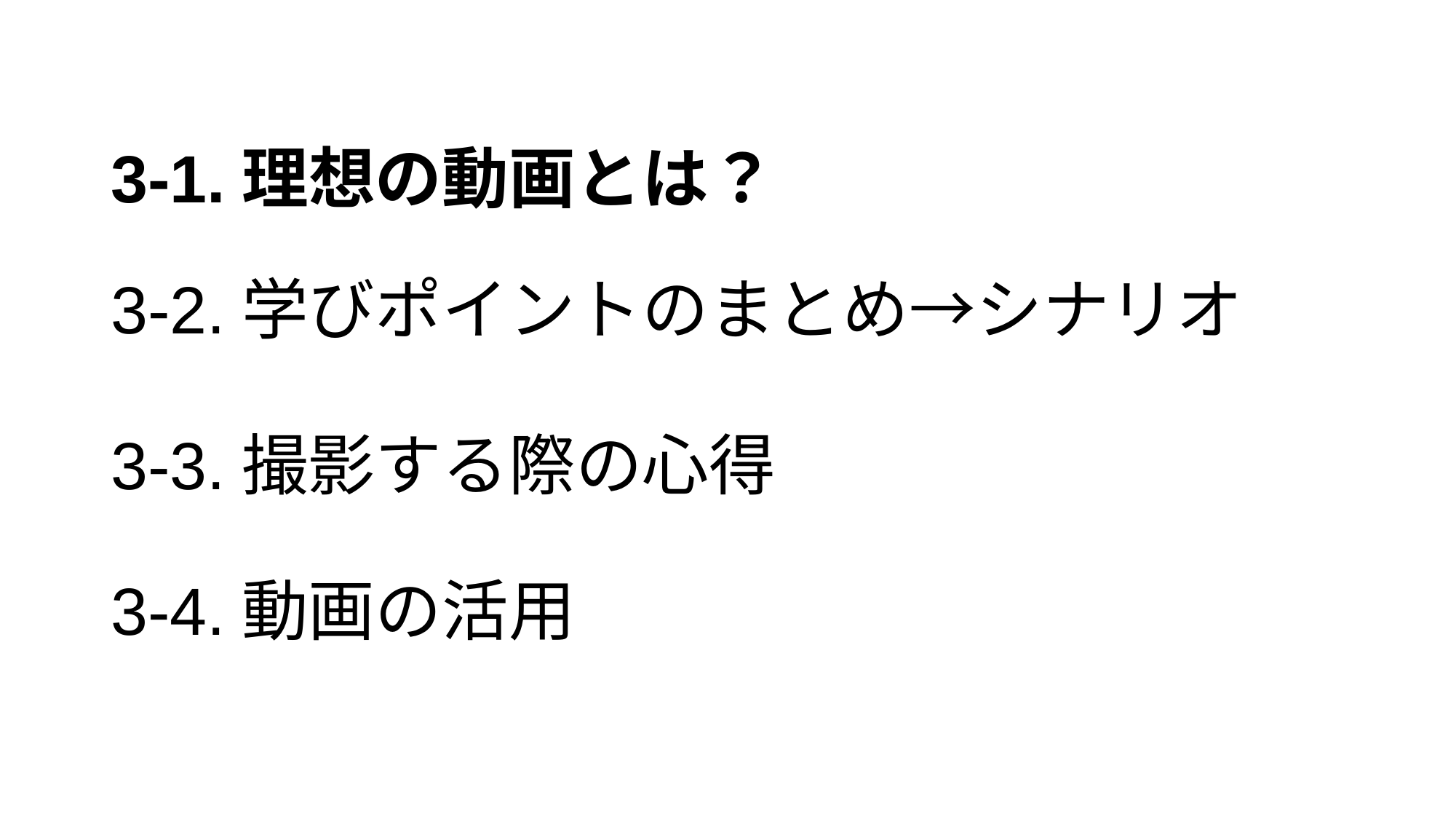

# 3-1.理想の動画とは？
3-2.学びポイントのまとめ→シナリオ
3-3.撮影する際の心得
3-4.動画の活用